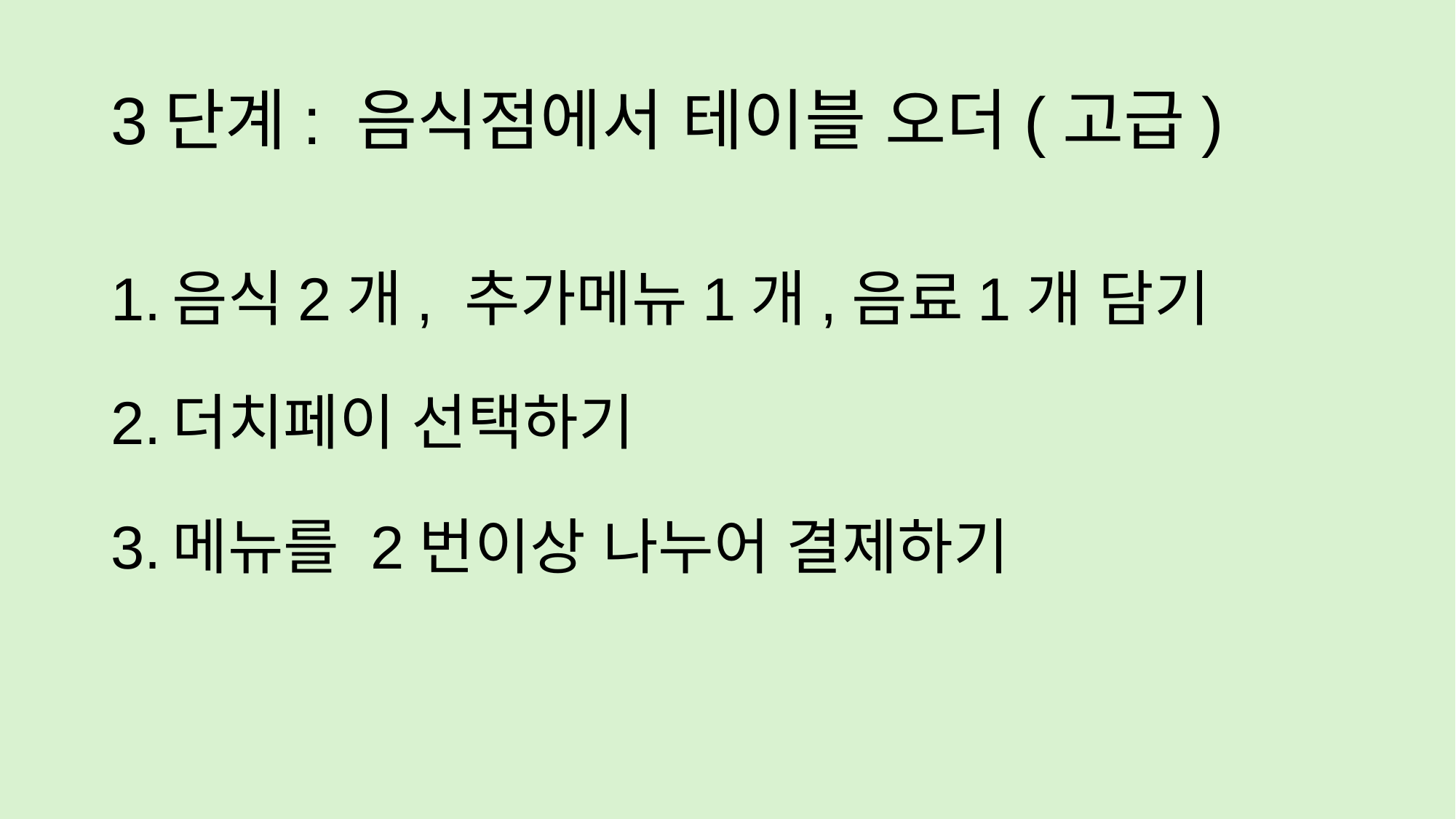

# 3단계: 음식점에서 테이블 오더(고급)
음식2개, 추가메뉴1개,음료1개 담기
더치페이 선택하기
메뉴를 2번이상 나누어 결제하기